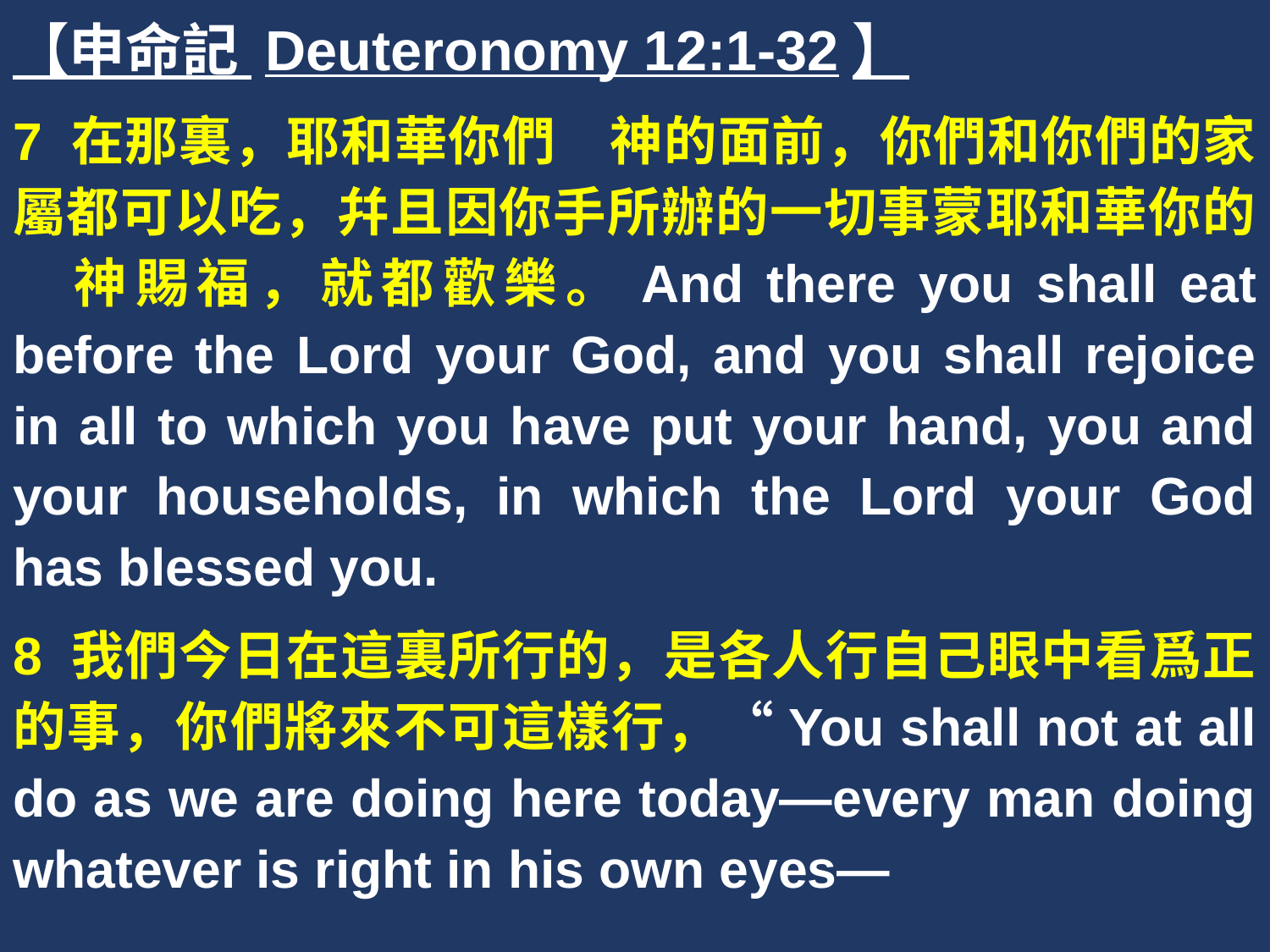

【申命記 Deuteronomy 12:1-32】
7 在那裏，耶和華你們　神的面前，你們和你們的家屬都可以吃，幷且因你手所辦的一切事蒙耶和華你的　神賜福，就都歡樂。And there you shall eat before the Lord your God, and you shall rejoice in all to which you have put your hand, you and your households, in which the Lord your God has blessed you.
8 我們今日在這裏所行的，是各人行自己眼中看爲正的事，你們將來不可這樣行，“You shall not at all do as we are doing here today—every man doing whatever is right in his own eyes—